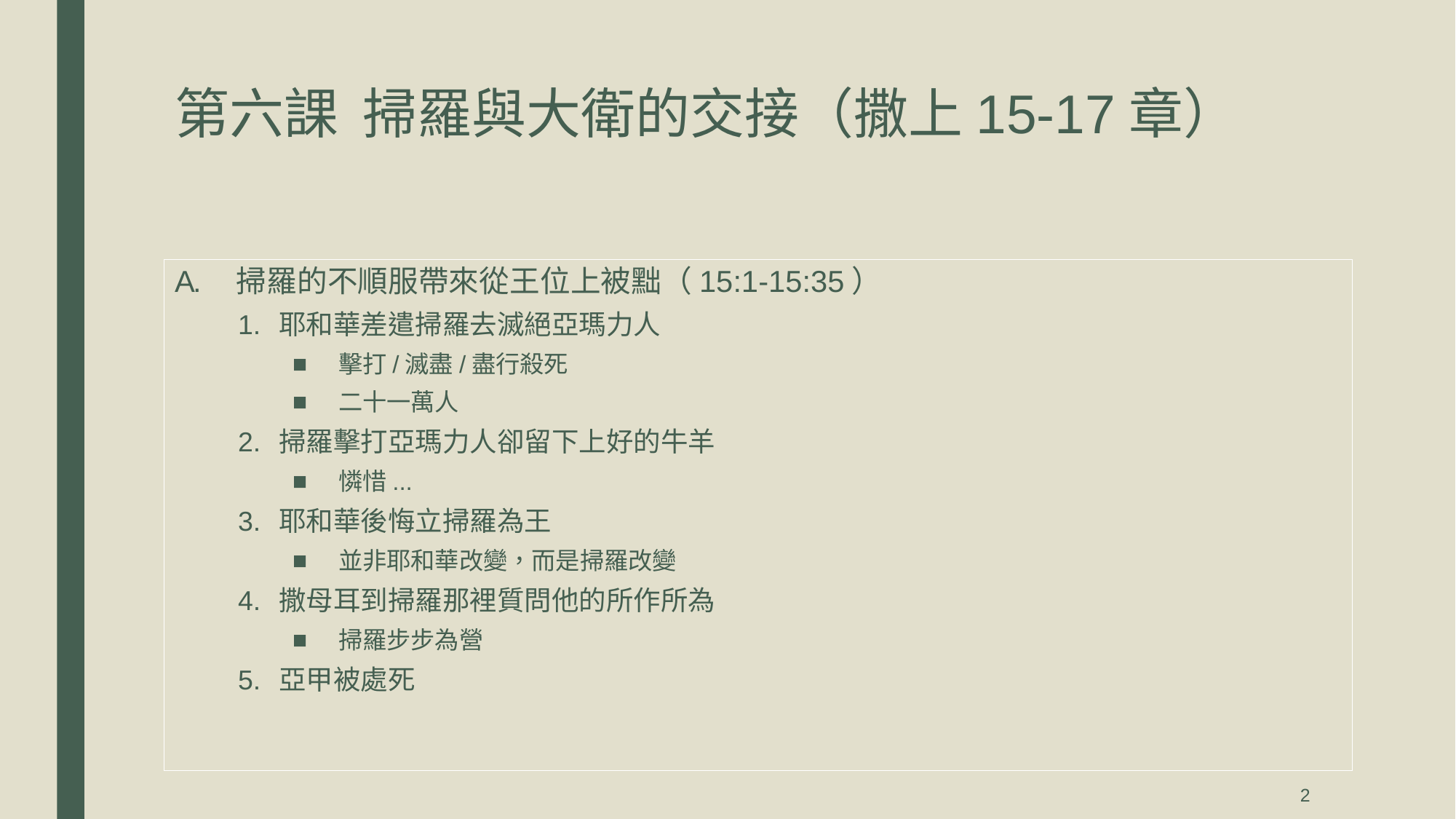

# 第六課  掃羅與大衛的交接（撒上15-17章）
  掃羅的不順服帶來從王位上被黜（15:1-15:35）
耶和華差遣掃羅去滅絕亞瑪力人
擊打/滅盡/盡行殺死
二十一萬人
掃羅擊打亞瑪力人卻留下上好的牛羊
憐惜...
耶和華後悔立掃羅為王
並非耶和華改變，而是掃羅改變
撒母耳到掃羅那裡質問他的所作所為
掃羅步步為營
亞甲被處死

因為自己的私心而沒有順服撒母耳要他殺盡亞瑪力人與牲畜的命令，導致耶和華棄絕他作王（15:1-35）

2